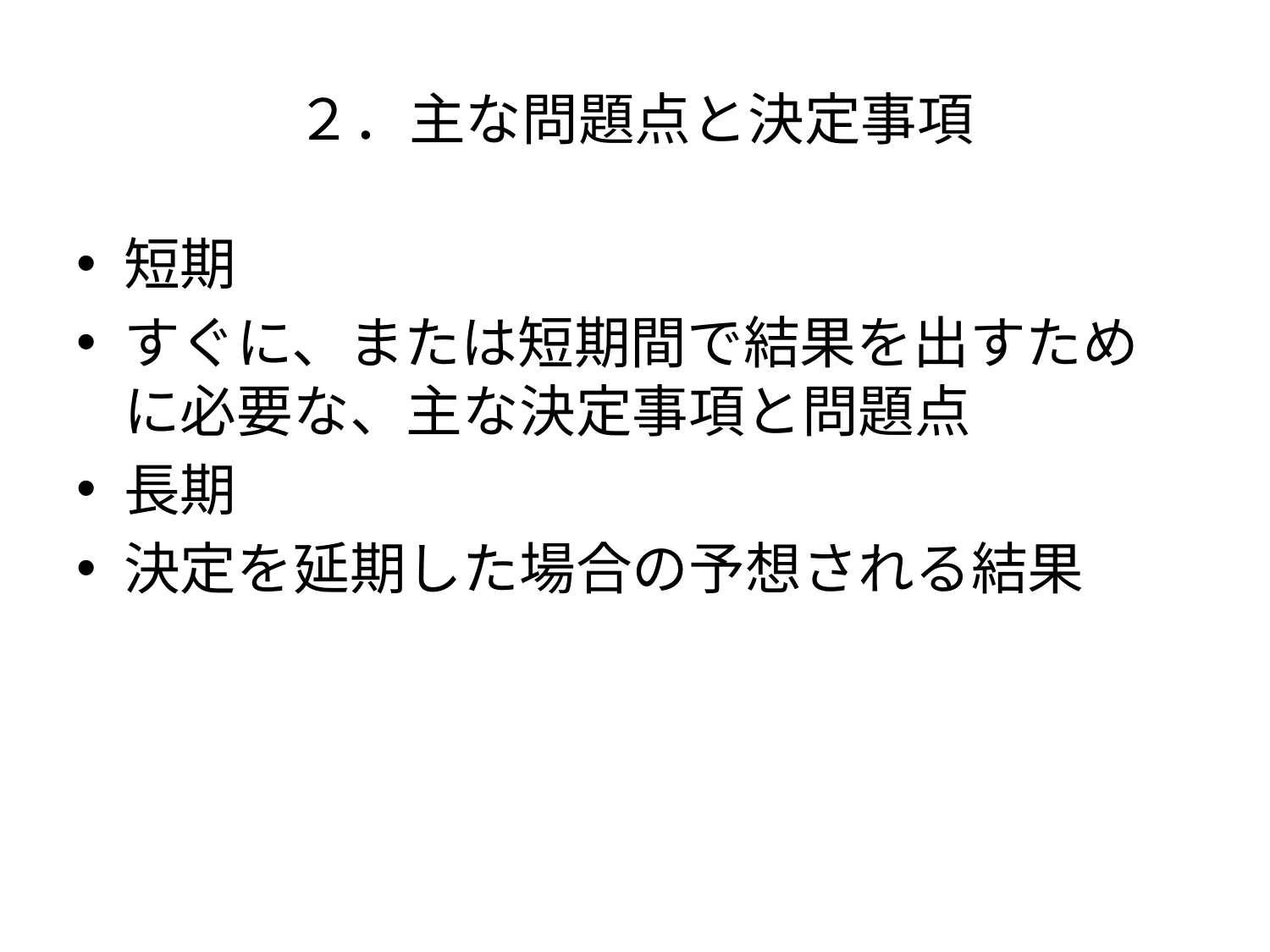

# ２．主な問題点と決定事項
短期
すぐに、または短期間で結果を出すために必要な、主な決定事項と問題点
長期
決定を延期した場合の予想される結果